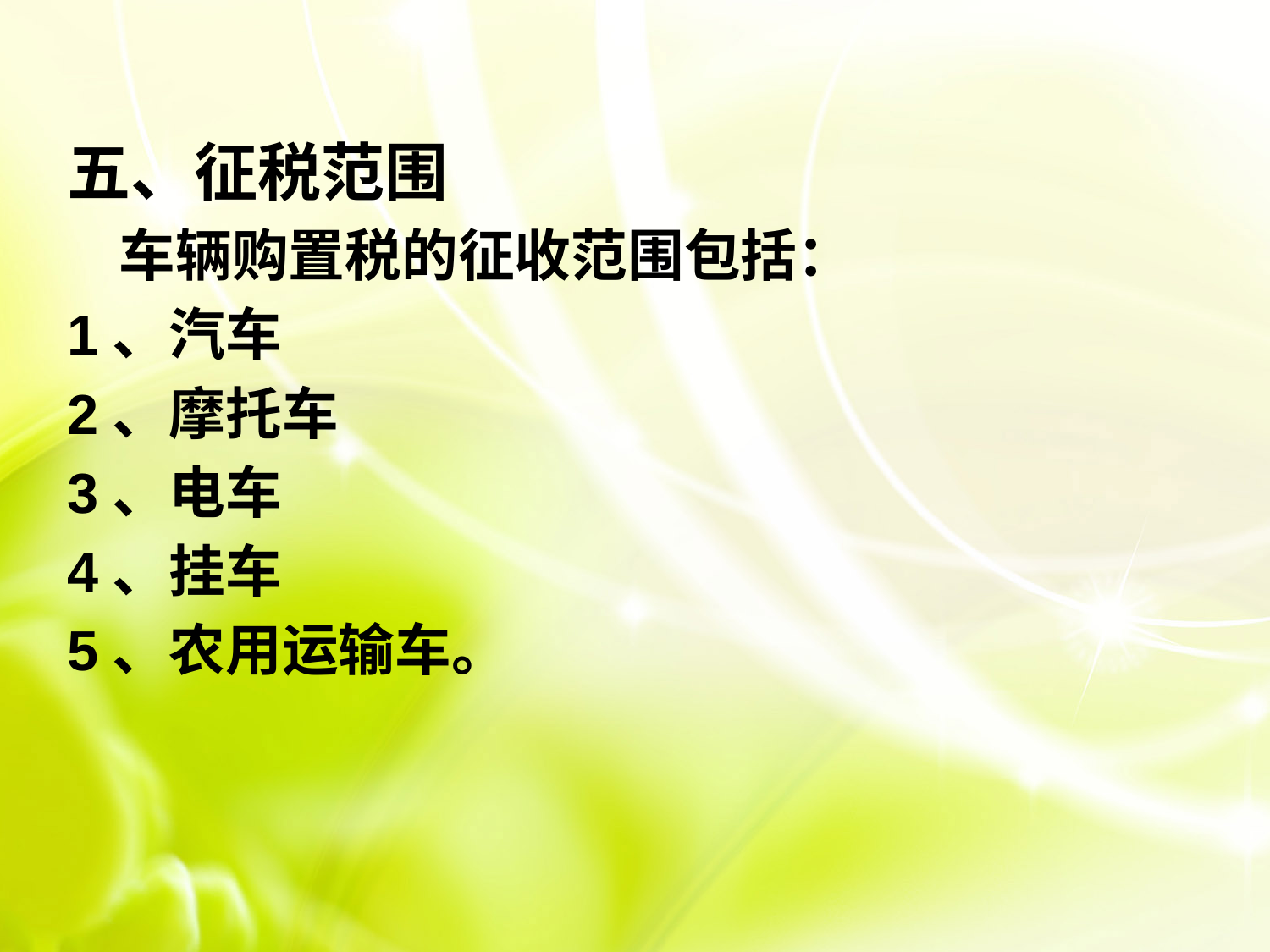

五、征税范围
   车辆购置税的征收范围包括：
1、汽车
2、摩托车
3、电车
4、挂车
5、农用运输车。